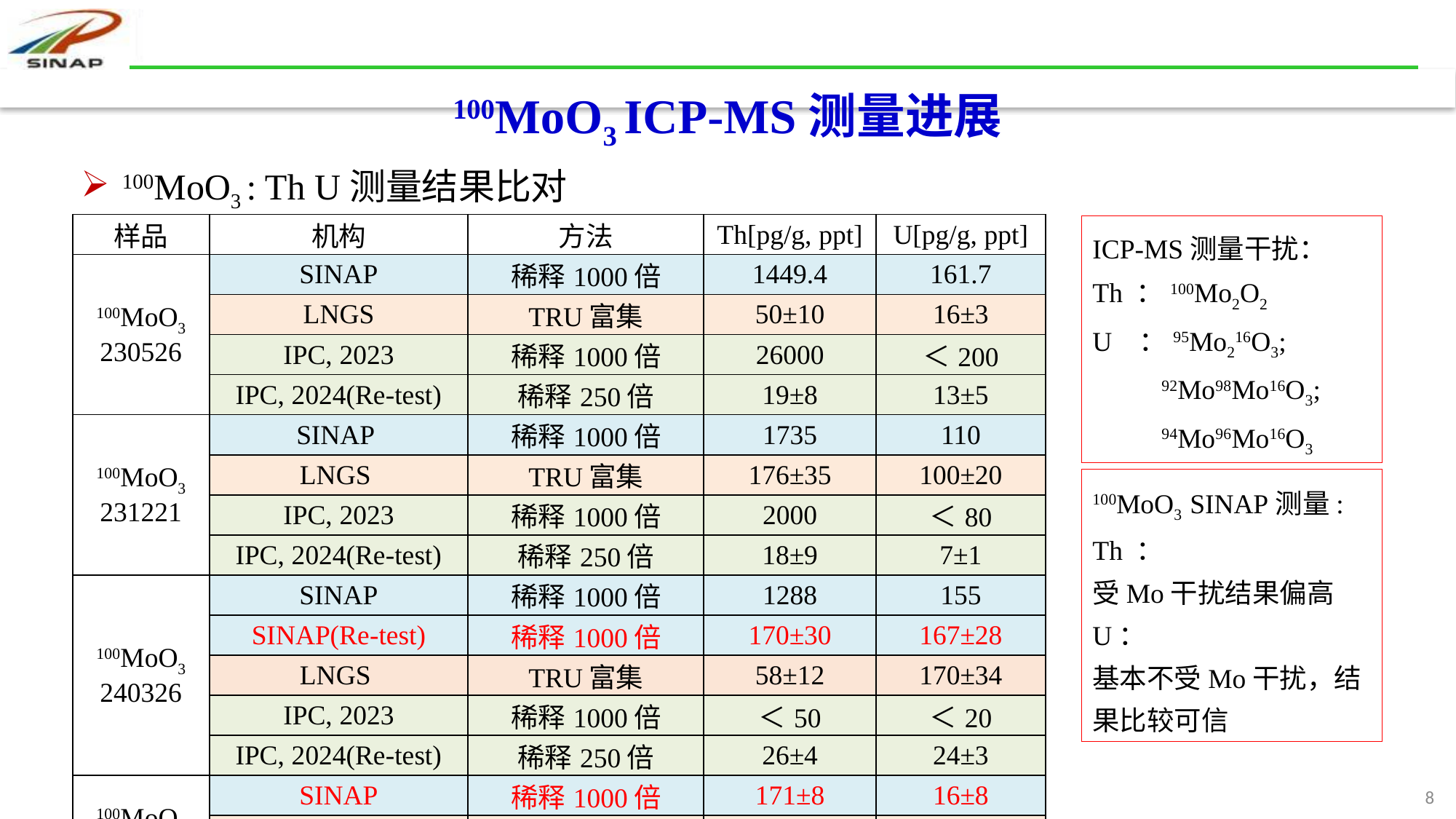

# 100MoO3 ICP-MS测量进展
100MoO3 : Th U测量结果比对
| 样品 | 机构 | 方法 | Th[pg/g, ppt] | U[pg/g, ppt] |
| --- | --- | --- | --- | --- |
| 100MoO3 230526 | SINAP | 稀释1000倍 | 1449.4 | 161.7 |
|  | LNGS | TRU富集 | 50±10 | 16±3 |
|  | IPC, 2023 | 稀释1000倍 | 26000 | ＜200 |
|  | IPC, 2024(Re-test) | 稀释250倍 | 19±8 | 13±5 |
| 100MoO3 231221 | SINAP | 稀释1000倍 | 1735 | 110 |
|  | LNGS | TRU富集 | 176±35 | 100±20 |
|  | IPC, 2023 | 稀释1000倍 | 2000 | ＜80 |
|  | IPC, 2024(Re-test) | 稀释250倍 | 18±9 | 7±1 |
| 100MoO3 240326 | SINAP | 稀释1000倍 | 1288 | 155 |
|  | SINAP(Re-test) | 稀释1000倍 | 170±30 | 167±28 |
|  | LNGS | TRU富集 | 58±12 | 170±34 |
|  | IPC, 2023 | 稀释1000倍 | ＜50 | ＜20 |
|  | IPC, 2024(Re-test) | 稀释250倍 | 26±4 | 24±3 |
| 100MoO3 240624 | SINAP | 稀释1000倍 | 171±8 | 16±8 |
|  | LNGS | TRU富集 |  |  |
|  | IPC | 稀释250倍 | <39 | <4 |
ICP-MS测量干扰：
Th ：100Mo2O2
U   ：95Mo216O3;
          92Mo98Mo16O3;
          94Mo96Mo16O3
100MoO3  SINAP测量:
Th ：
受Mo干扰结果偏高
U：
基本不受Mo干扰，结果比较可信
8